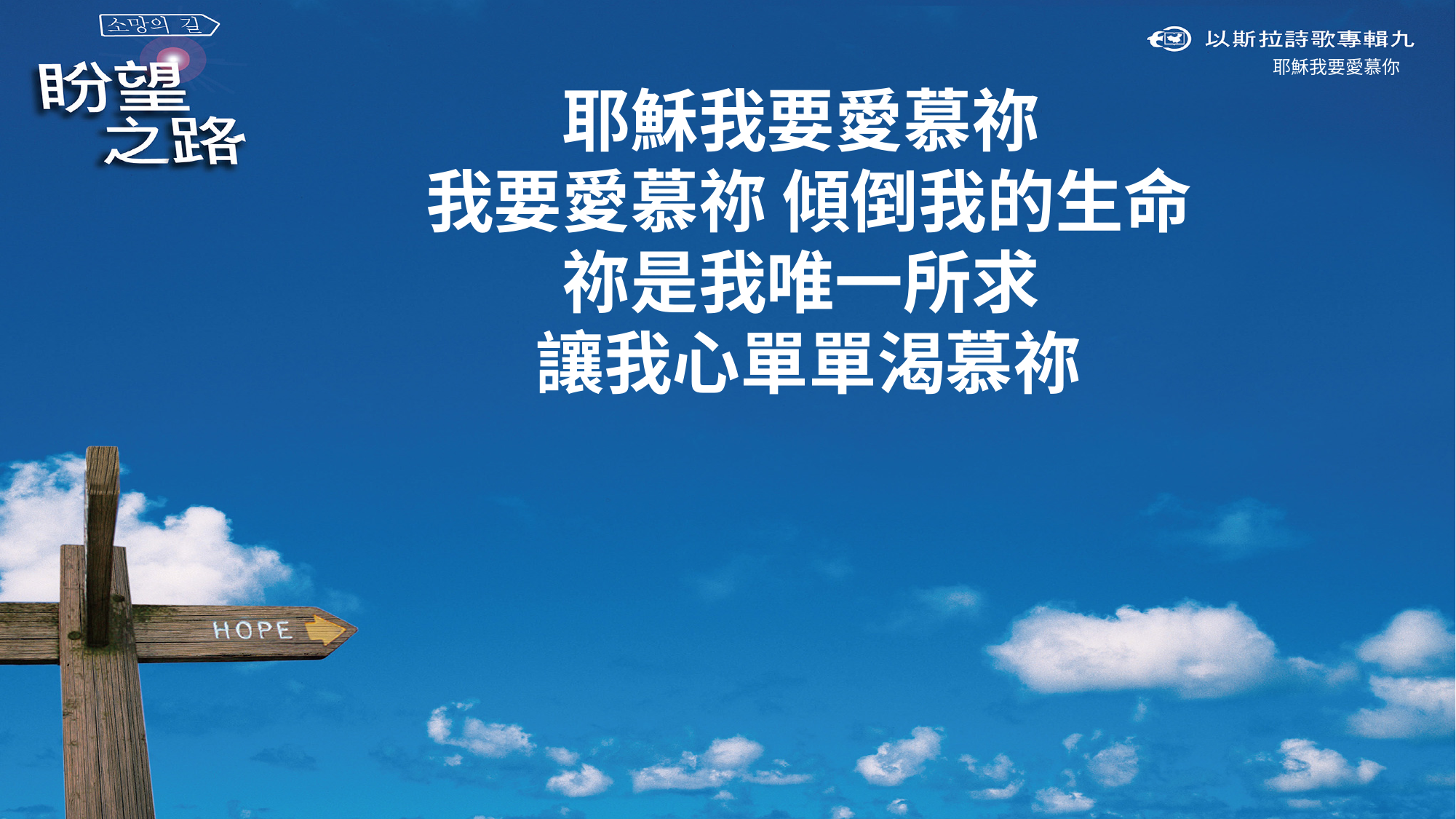

耶穌我要愛慕你
耶穌我要愛慕祢
我要愛慕祢 傾倒我的生命
祢是我唯一所求
讓我心單單渴慕祢